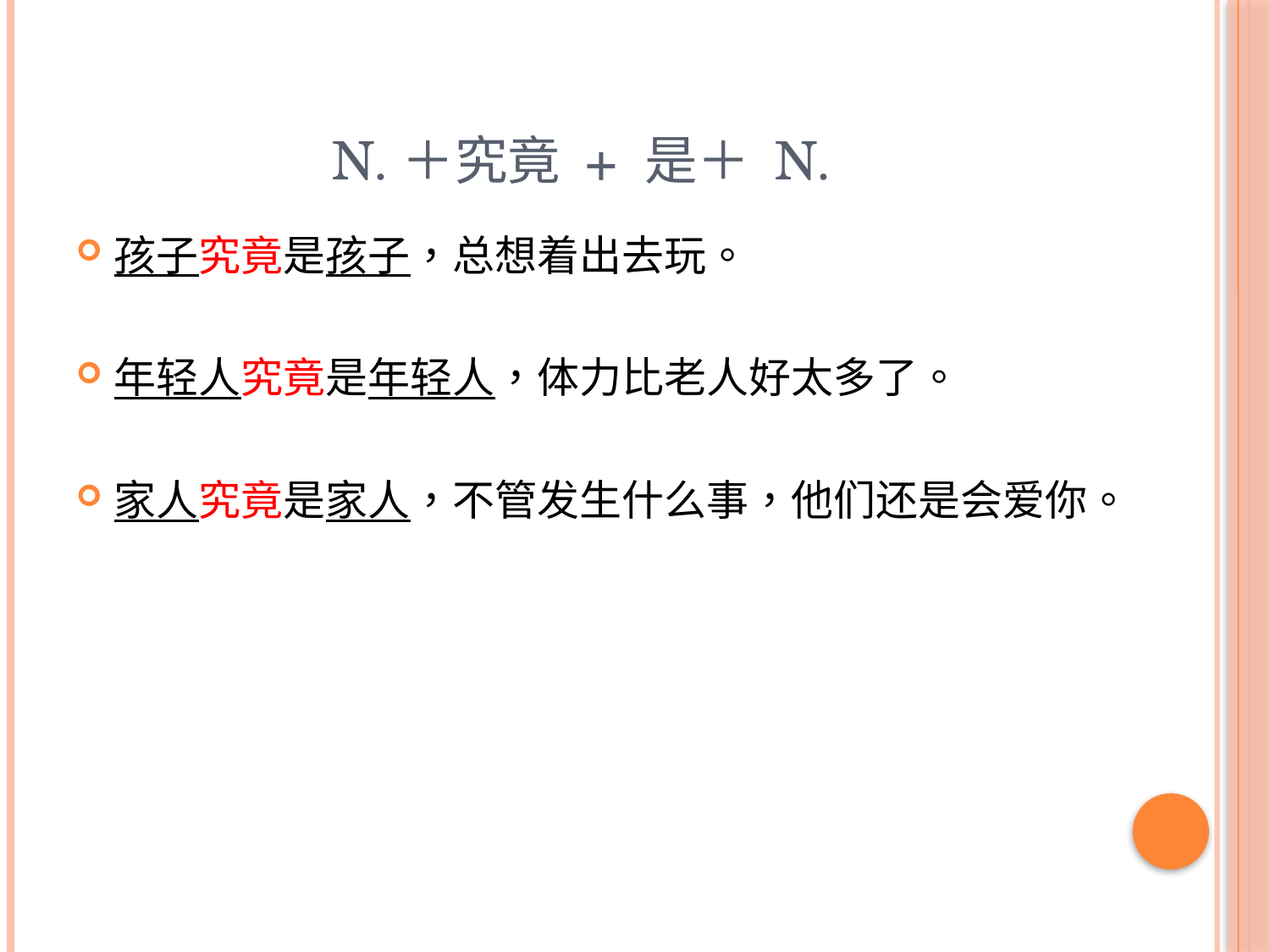

# N.＋究竟 + 是＋ N.
孩子究竟是孩子，总想着出去玩。

年轻人究竟是年轻人，体力比老人好太多了。

家人究竟是家人，不管发生什么事，他们还是会爱你。